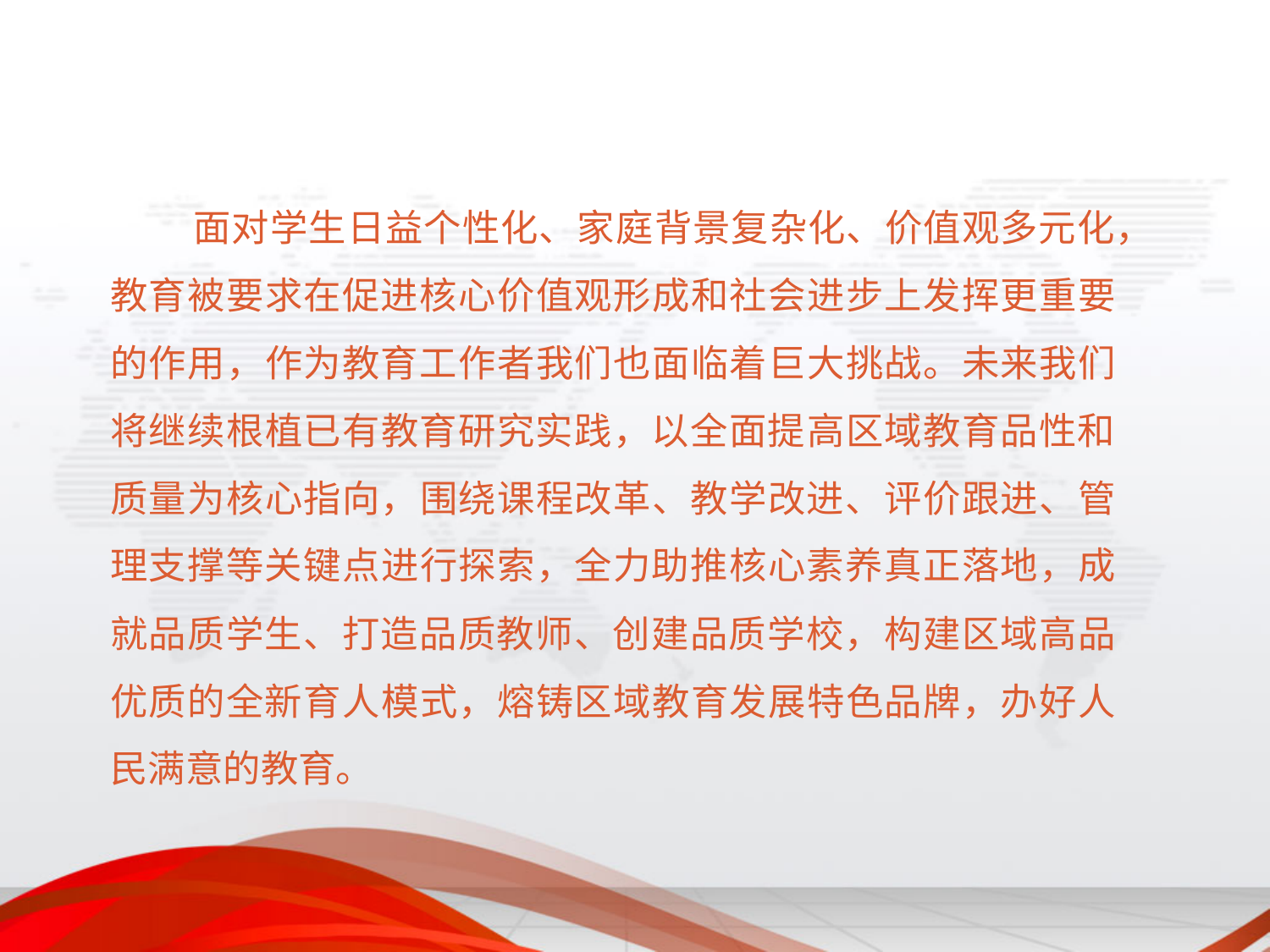

#
面对学生日益个性化、家庭背景复杂化、价值观多元化，教育被要求在促进核心价值观形成和社会进步上发挥更重要的作用，作为教育工作者我们也面临着巨大挑战。未来我们将继续根植已有教育研究实践，以全面提高区域教育品性和质量为核心指向，围绕课程改革、教学改进、评价跟进、管理支撑等关键点进行探索，全力助推核心素养真正落地，成就品质学生、打造品质教师、创建品质学校，构建区域高品优质的全新育人模式，熔铸区域教育发展特色品牌，办好人民满意的教育。